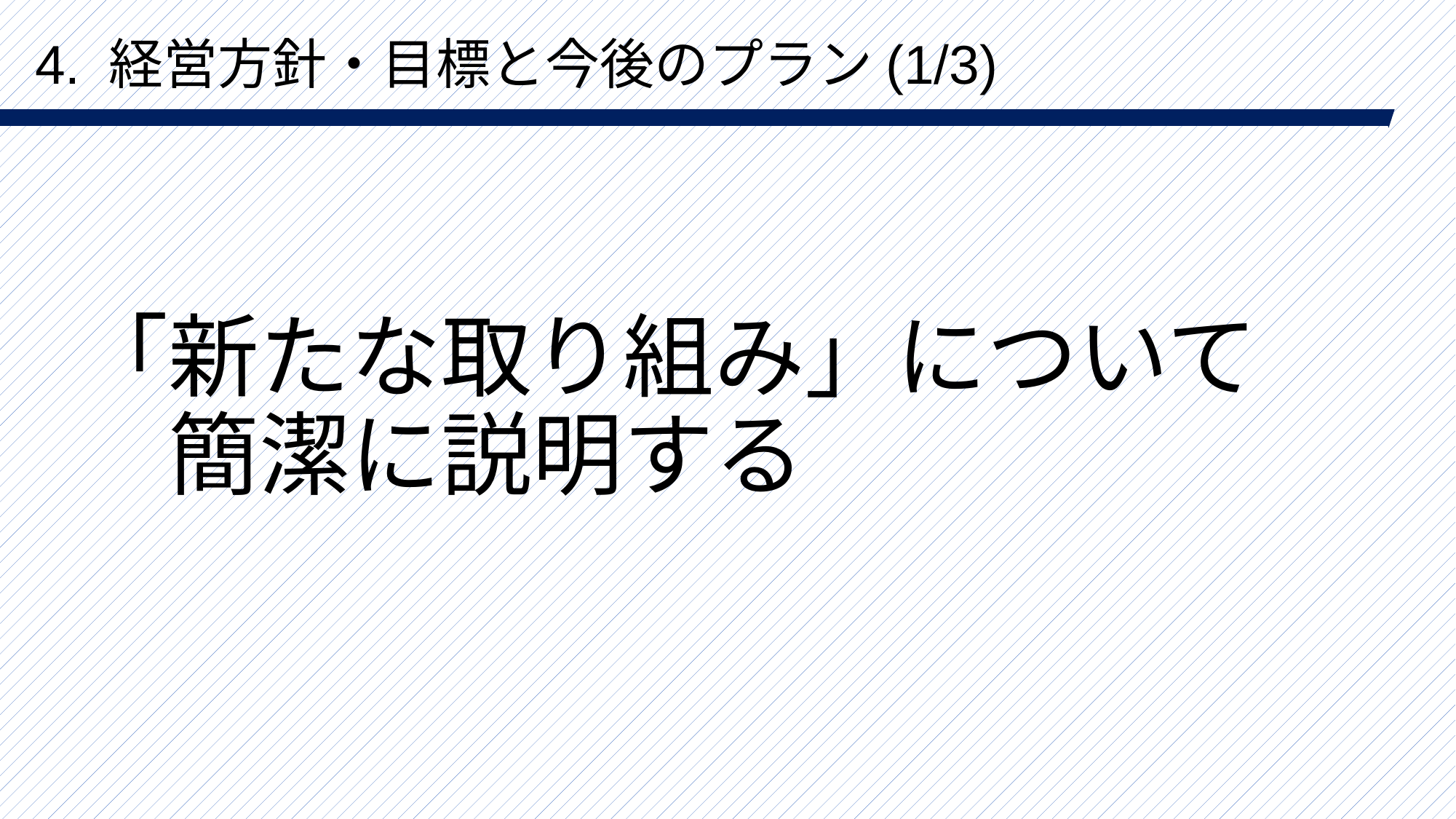

# 4. 経営方針・目標と今後のプラン(1/3)

「新たな取り組み」について
　簡潔に説明する